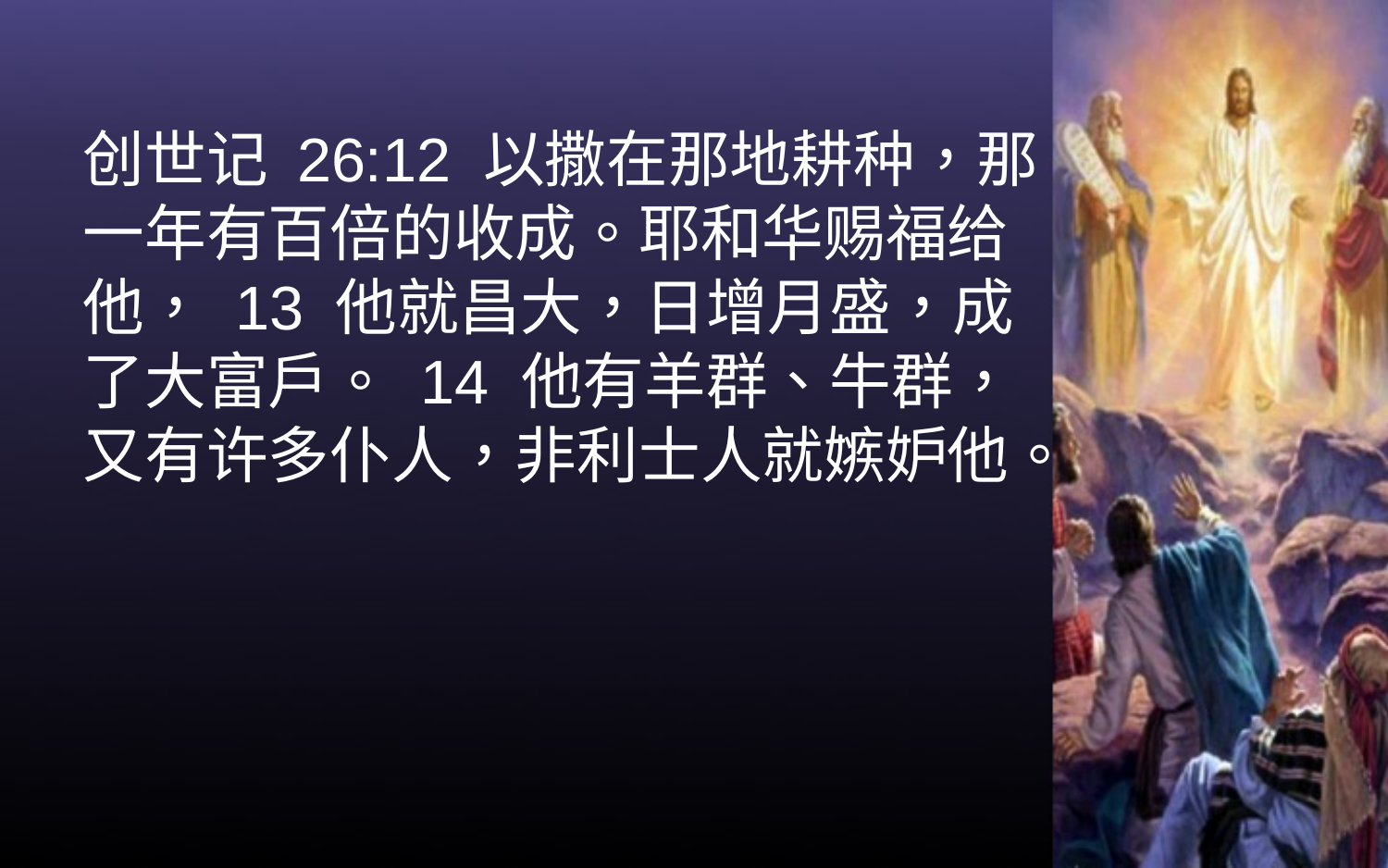

创世记 26:12 以撒在那地耕种，那一年有百倍的收成。耶和华赐福给他， 13 他就昌大，日增月盛，成了大富户。 14 他有羊群、牛群，又有许多仆人，非利士人就嫉妒他。